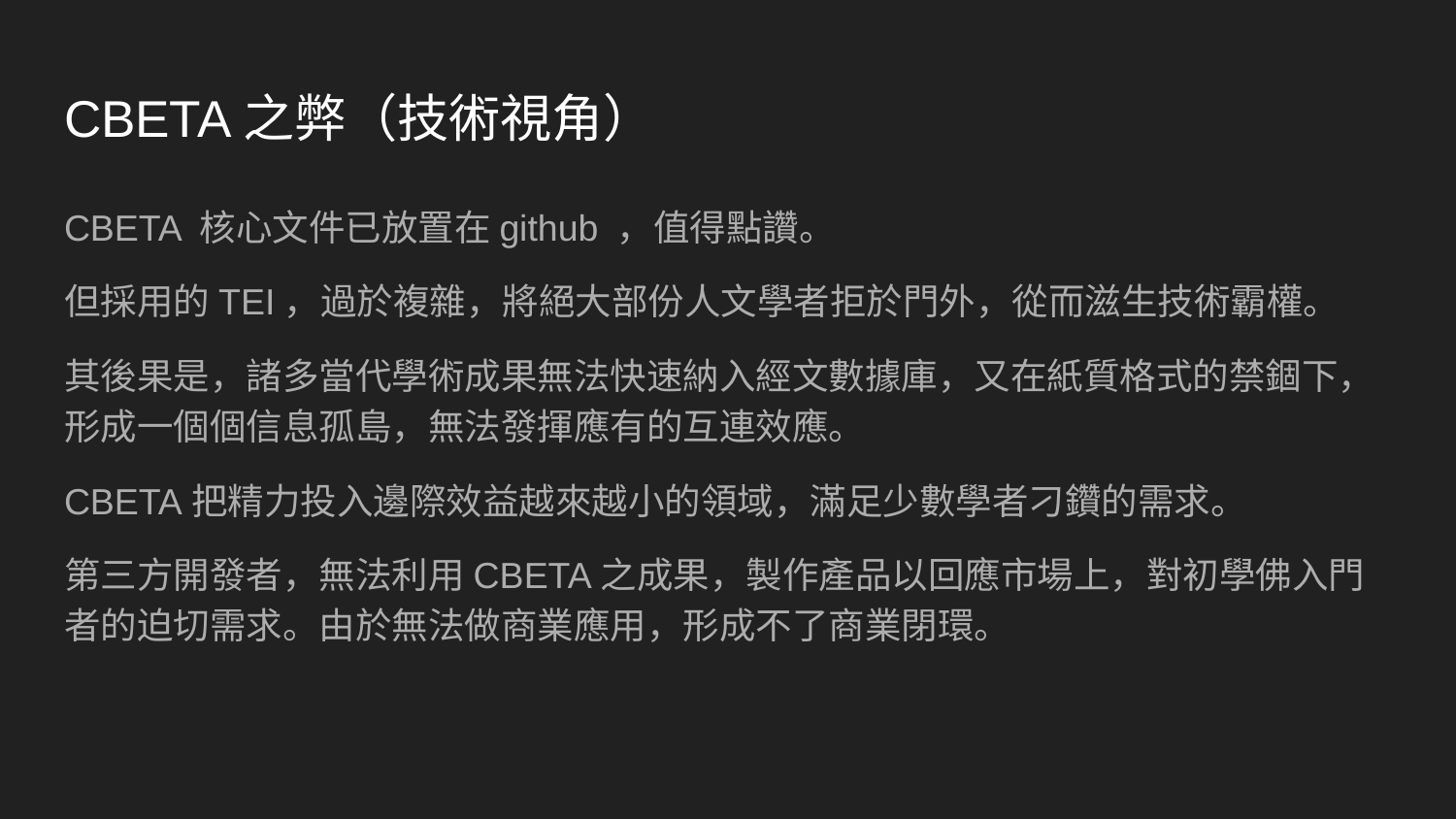

# CBETA之弊（技術視角）
CBETA 核心文件已放置在github ，值得點讚。
但採用的TEI，過於複雜，將絕大部份人文學者拒於門外，從而滋生技術霸權。
其後果是，諸多當代學術成果無法快速納入經文數據庫，又在紙質格式的禁錮下，形成一個個信息孤島，無法發揮應有的互連效應。
CBETA把精力投入邊際效益越來越小的領域，滿足少數學者刁鑽的需求。
第三方開發者，無法利用CBETA之成果，製作產品以回應市場上，對初學佛入門者的迫切需求。由於無法做商業應用，形成不了商業閉環。